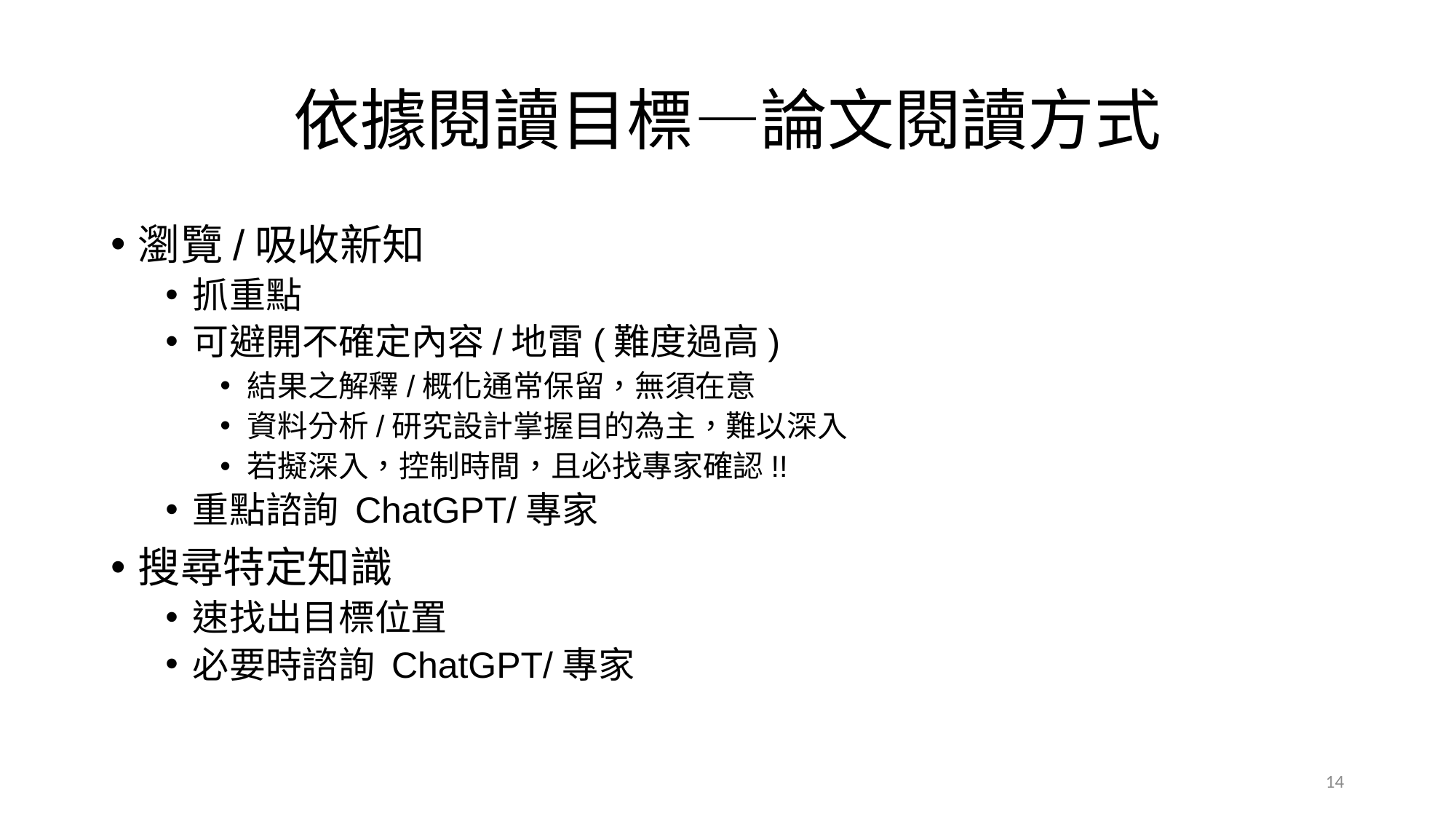

# 依據閱讀目標—論文閱讀方式
瀏覽/吸收新知
抓重點
可避開不確定內容/地雷(難度過高)
結果之解釋/概化通常保留，無須在意
資料分析/研究設計掌握目的為主，難以深入
若擬深入，控制時間，且必找專家確認!!
重點諮詢 ChatGPT/專家
搜尋特定知識
速找出目標位置
必要時諮詢 ChatGPT/專家
14